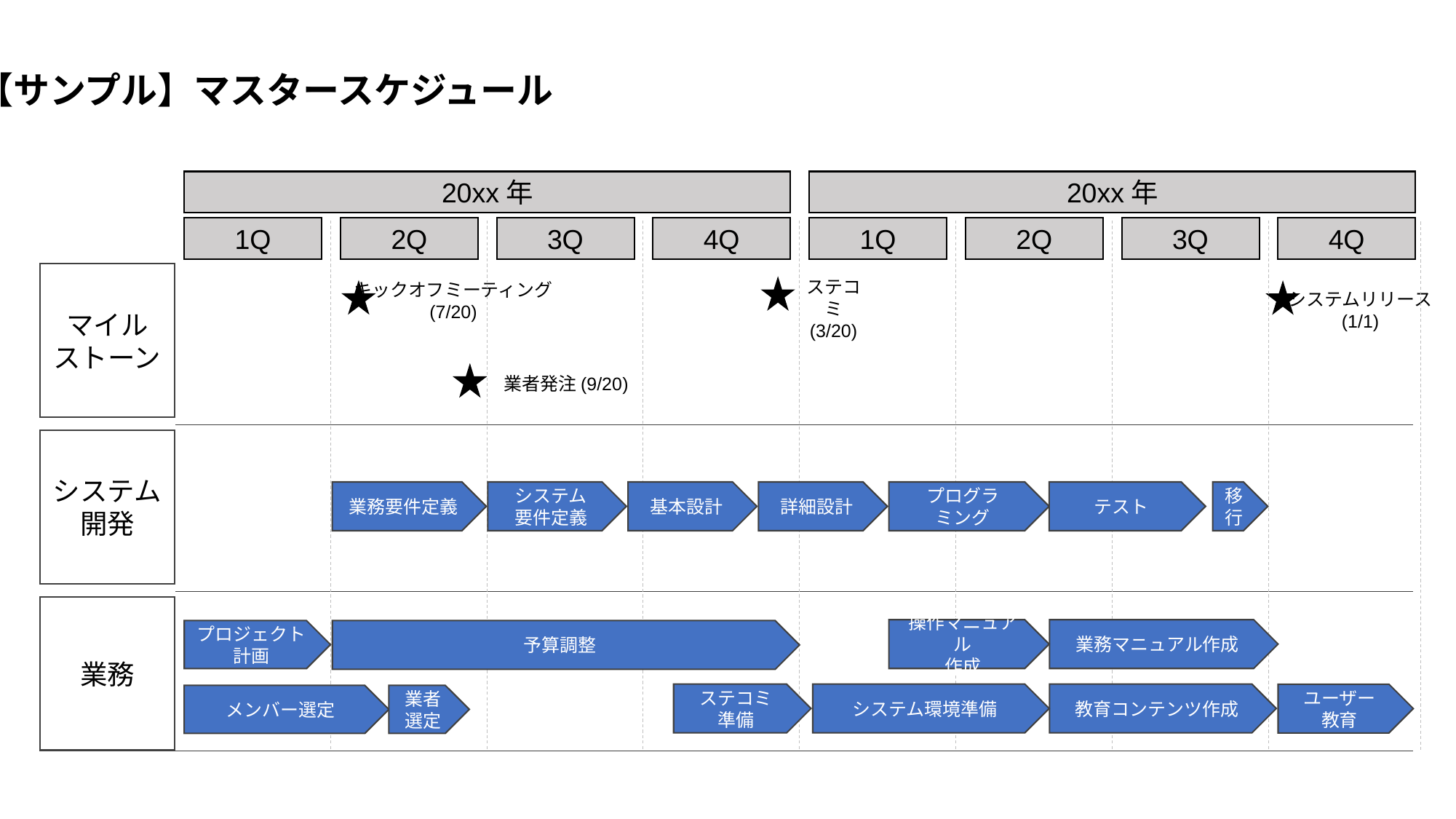

【サンプル】マスタースケジュール
20xx年
20xx年
1Q
2Q
3Q
4Q
1Q
2Q
3Q
4Q
マイル
ストーン
ステコミ
(3/20)
キックオフミーティング
(7/20)

システムリリース
(1/1)

業者発注(9/20)
システム
開発
業務要件定義
システム
要件定義
基本設計
詳細設計
プログラ
ミング
テスト
移行
業務
操作マニュアル
作成
業務マニュアル作成
プロジェクト
計画
予算調整
ステコミ
準備
システム環境準備
教育コンテンツ作成
ユーザー
教育
メンバー選定
業者選定